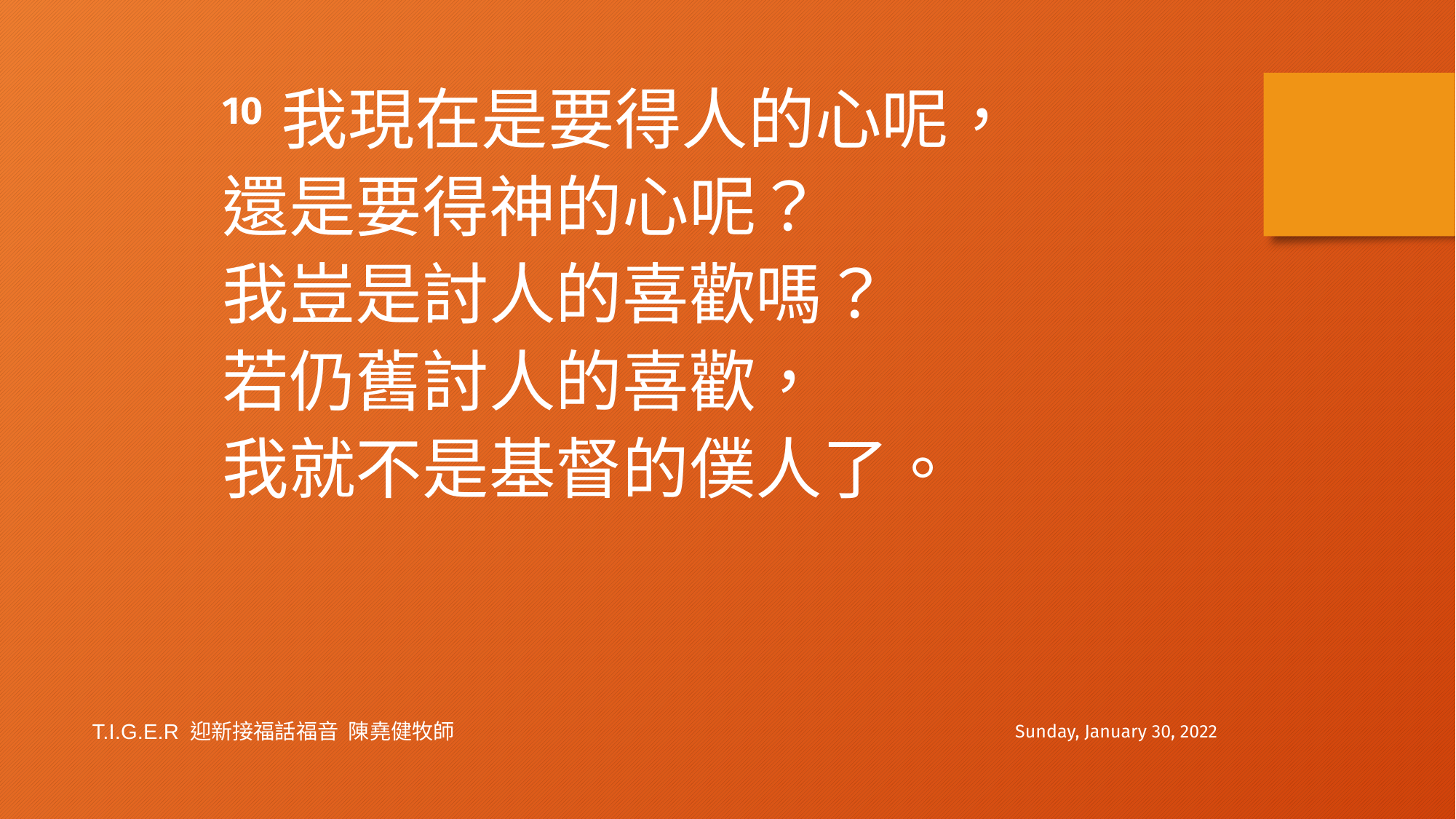

10 我現在是要得人的心呢，
還是要得神的心呢？
我豈是討人的喜歡嗎？
若仍舊討人的喜歡，
我就不是基督的僕人了。
Sunday, January 30, 2022
T.I.G.E.R 迎新接福話福音  陳堯健牧師